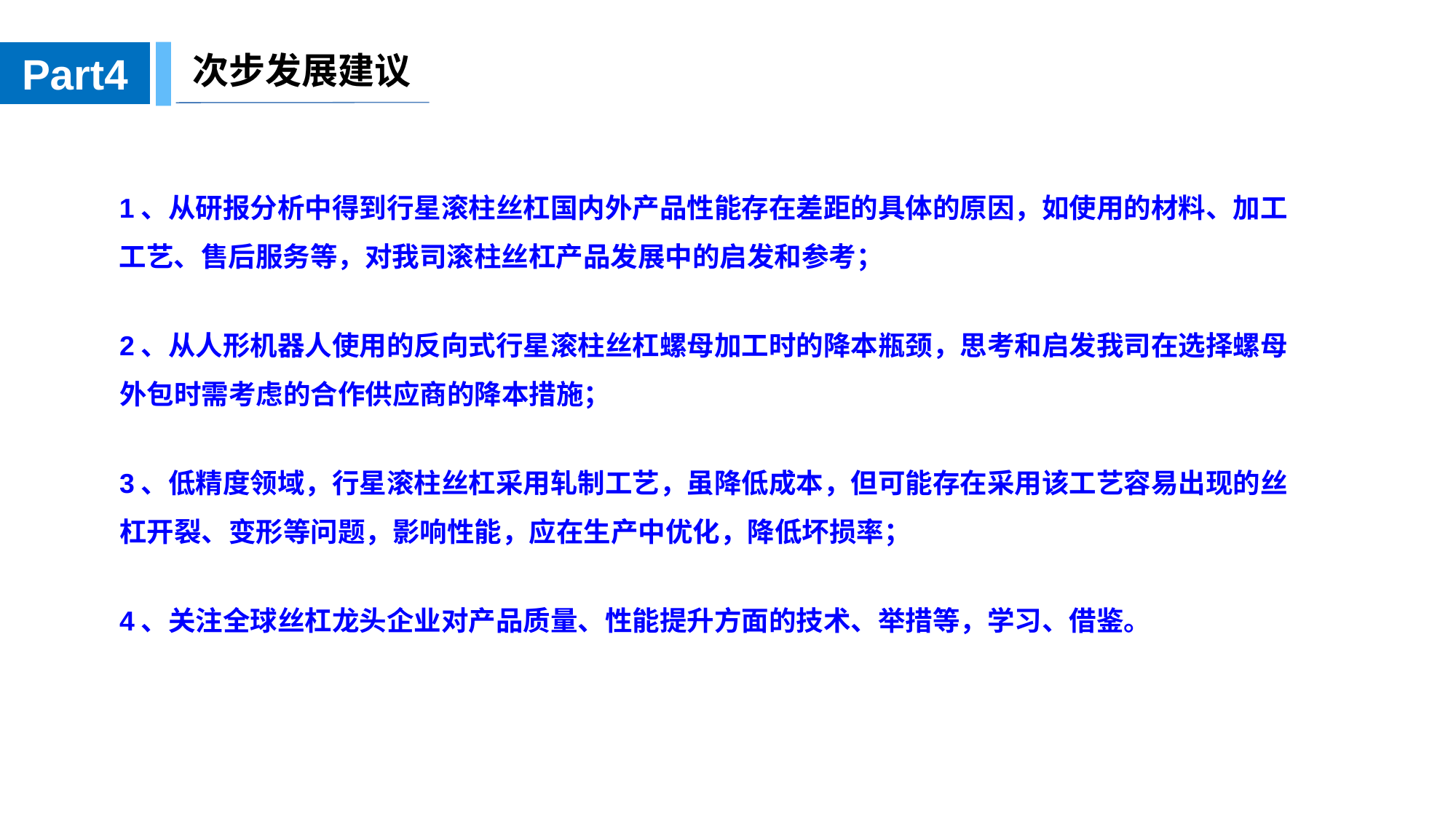

Part4
次步发展建议
1、从研报分析中得到行星滚柱丝杠国内外产品性能存在差距的具体的原因，如使用的材料、加工工艺、售后服务等，对我司滚柱丝杠产品发展中的启发和参考；
2、从人形机器人使用的反向式行星滚柱丝杠螺母加工时的降本瓶颈，思考和启发我司在选择螺母外包时需考虑的合作供应商的降本措施；
3、低精度领域，行星滚柱丝杠采用轧制工艺，虽降低成本，但可能存在采用该工艺容易出现的丝杠开裂、变形等问题，影响性能，应在生产中优化，降低坏损率；
4、关注全球丝杠龙头企业对产品质量、性能提升方面的技术、举措等，学习、借鉴。